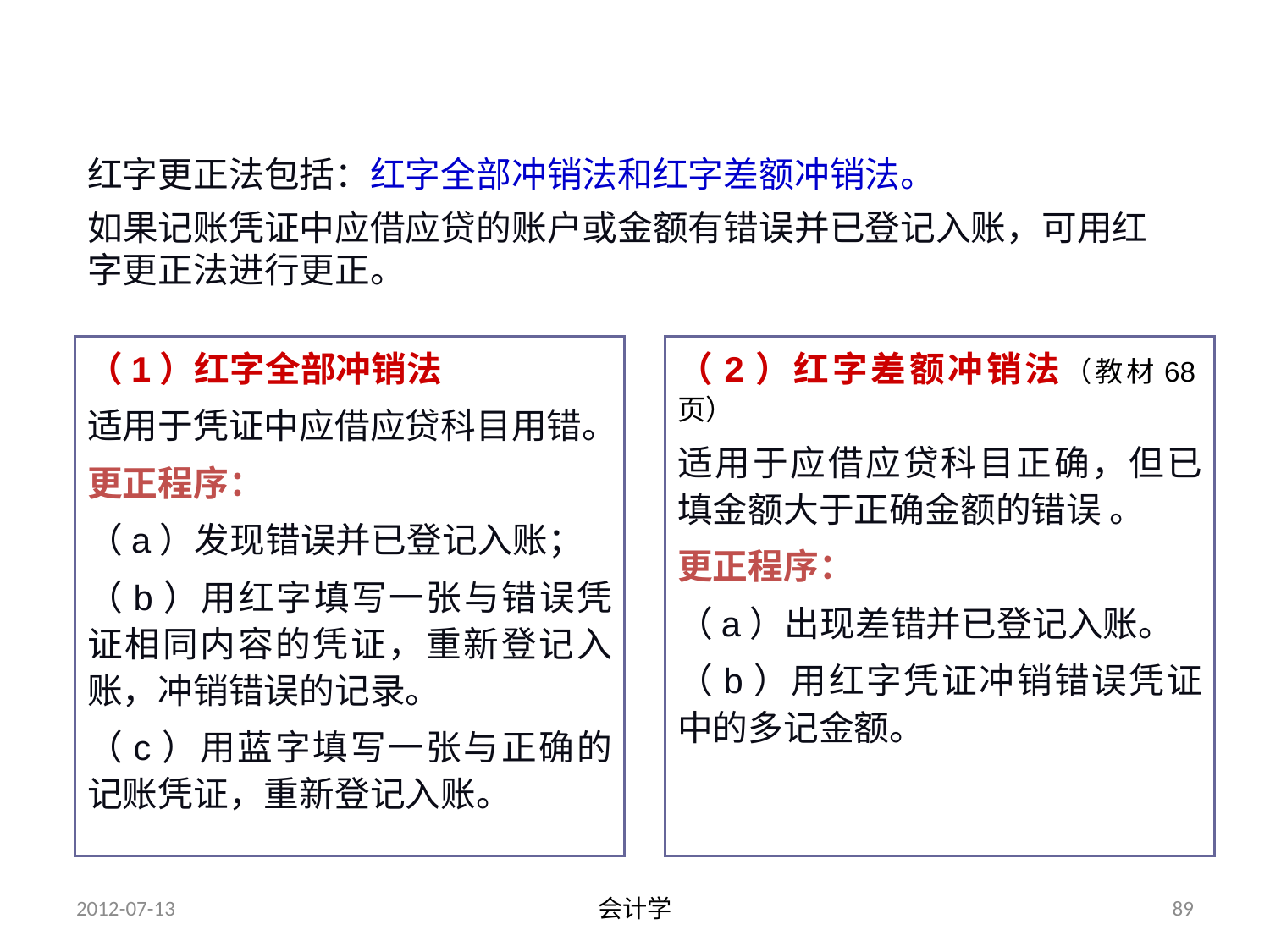

# 2.红字更正法（教材68页）
红字更正法包括：红字全部冲销法和红字差额冲销法。
如果记账凭证中应借应贷的账户或金额有错误并已登记入账，可用红字更正法进行更正。
（1）红字全部冲销法
适用于凭证中应借应贷科目用错。
更正程序：
（a）发现错误并已登记入账；
（b）用红字填写一张与错误凭证相同内容的凭证，重新登记入账，冲销错误的记录。
（c）用蓝字填写一张与正确的记账凭证，重新登记入账。
（2）红字差额冲销法（教材68页）
适用于应借应贷科目正确，但已填金额大于正确金额的错误 。
更正程序：
（a）出现差错并已登记入账。
（b）用红字凭证冲销错误凭证中的多记金额。
2012-07-13
会计学
89